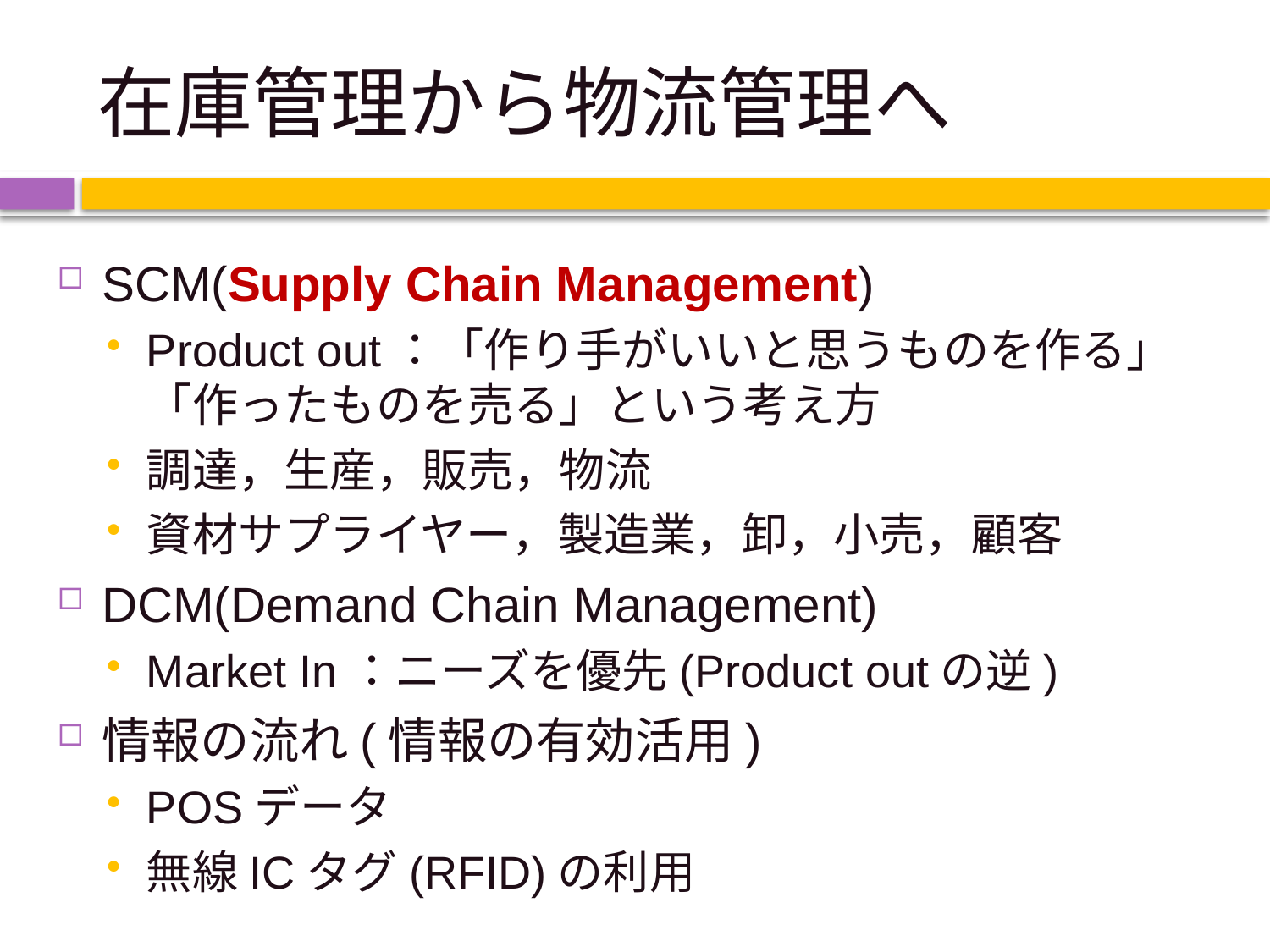

# 在庫管理から物流管理へ
SCM(Supply Chain Management)
Product out：「作り手がいいと思うものを作る」「作ったものを売る」という考え方
調達，生産，販売，物流
資材サプライヤー，製造業，卸，小売，顧客
DCM(Demand Chain Management)
Market In：ニーズを優先(Product outの逆)
情報の流れ(情報の有効活用)
POSデータ
無線ICタグ(RFID)の利用